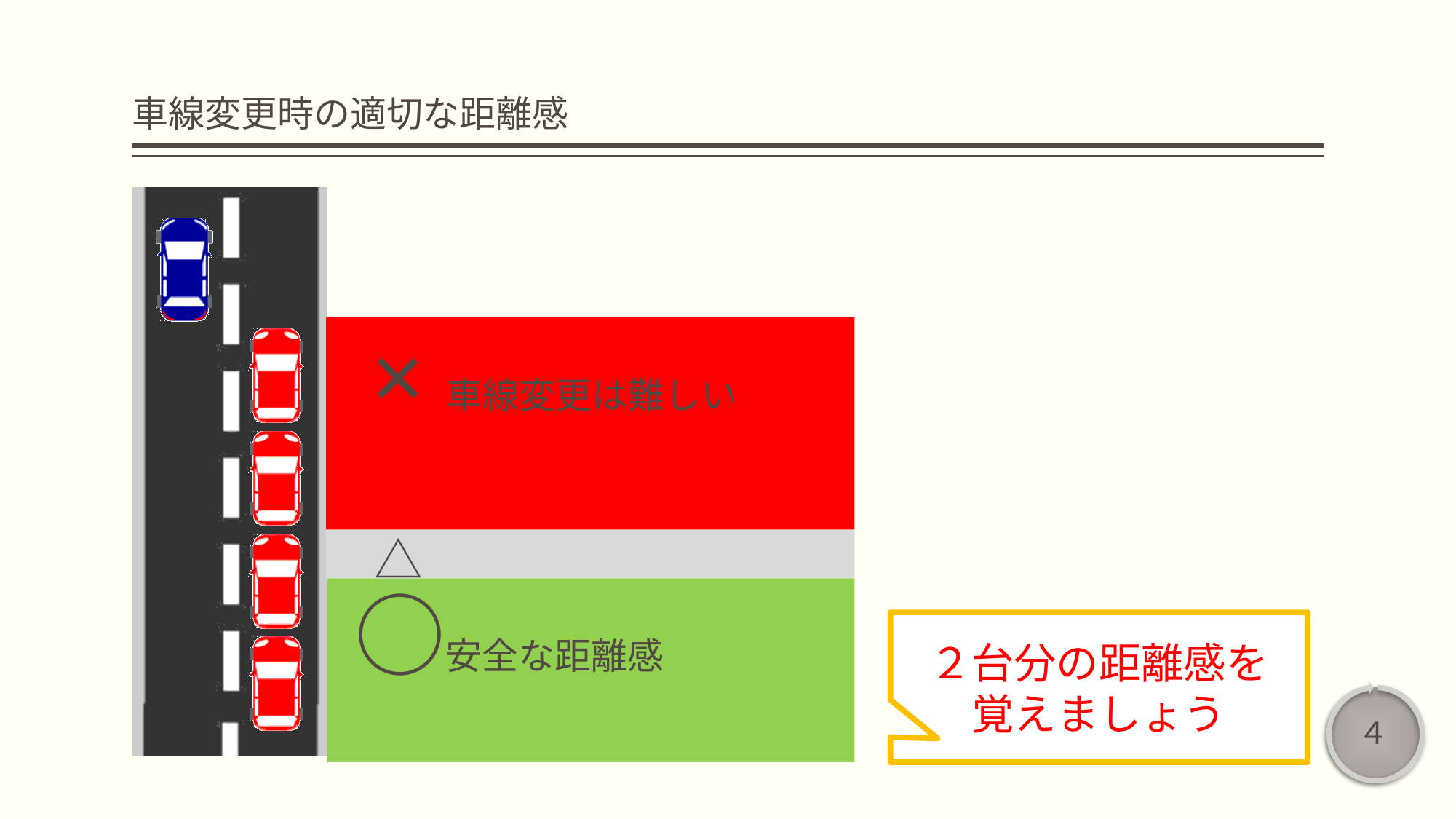

# 車線変更時の適切な距離感

　×車線変更は難しい

　△

　○安全な距離感

２台分の距離感を
覚えましょう
４